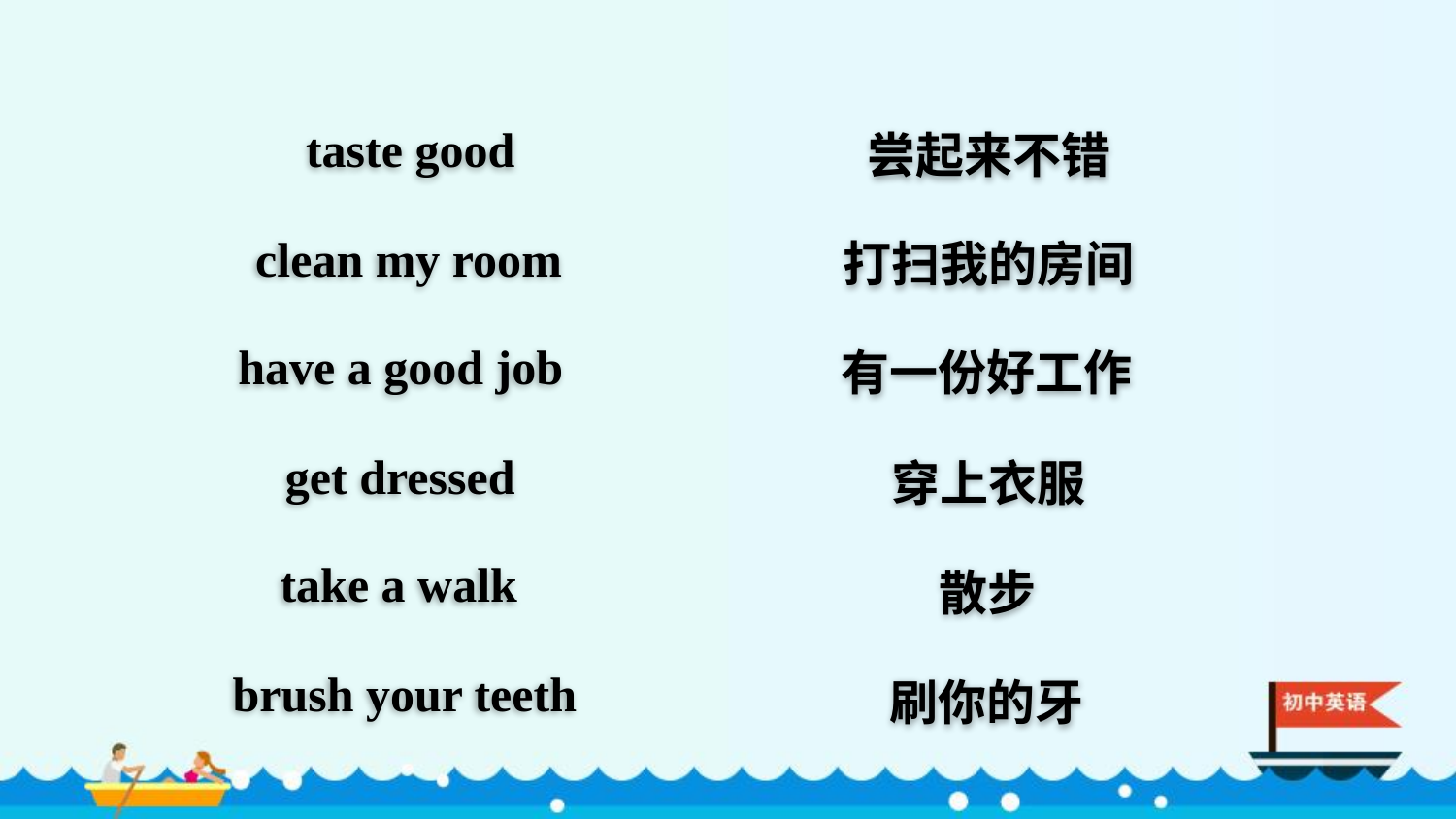

taste good
尝起来不错
打扫我的房间
clean my room
有一份好工作
have a good job
get dressed
穿上衣服
take a walk
散步
brush your teeth
刷你的牙